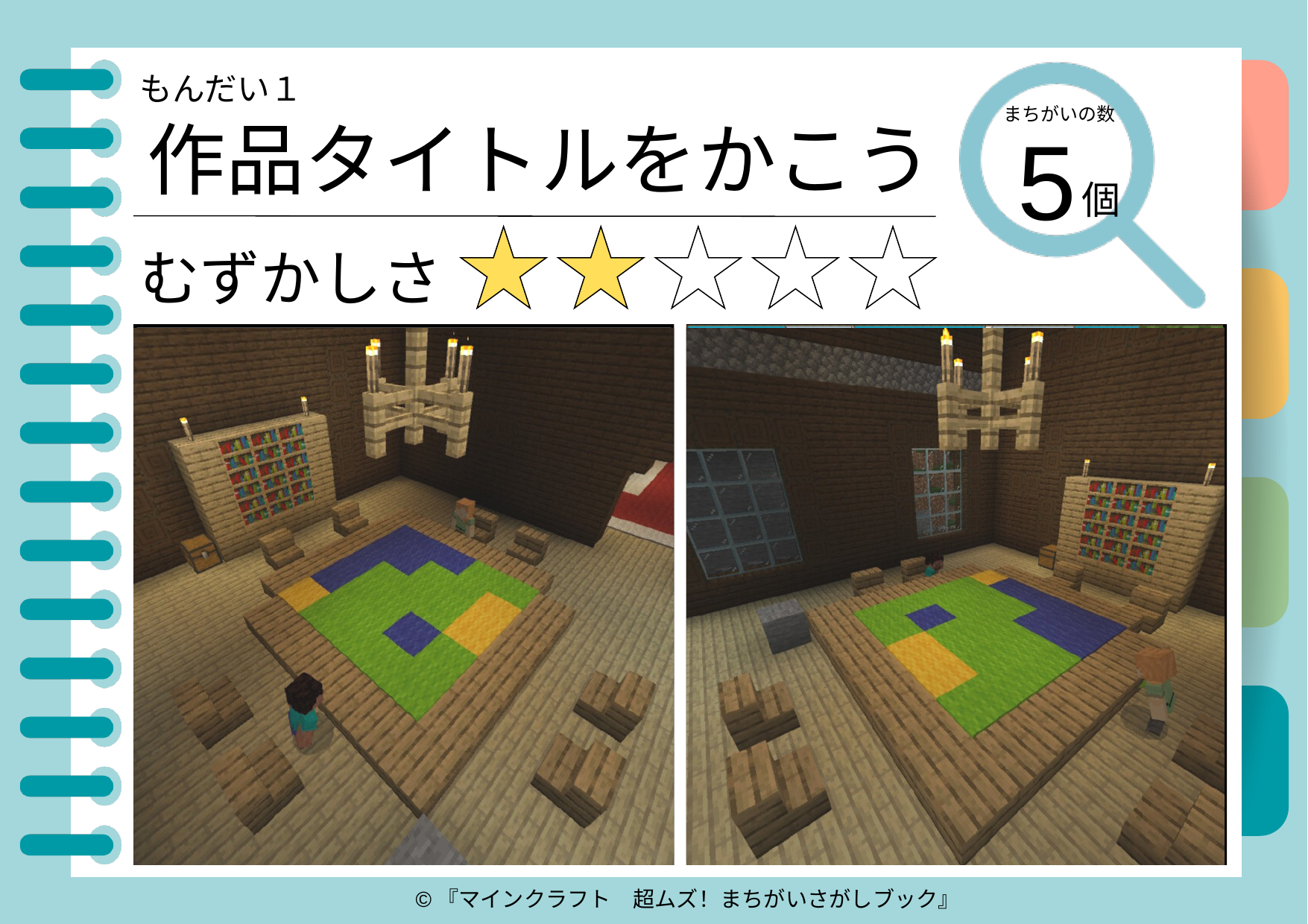

もんだい１
5
作品タイトルをかこう
まちがいの数
個

むずかしさ

©『マインクラフト　超ムズ！まちがいさがしブック』